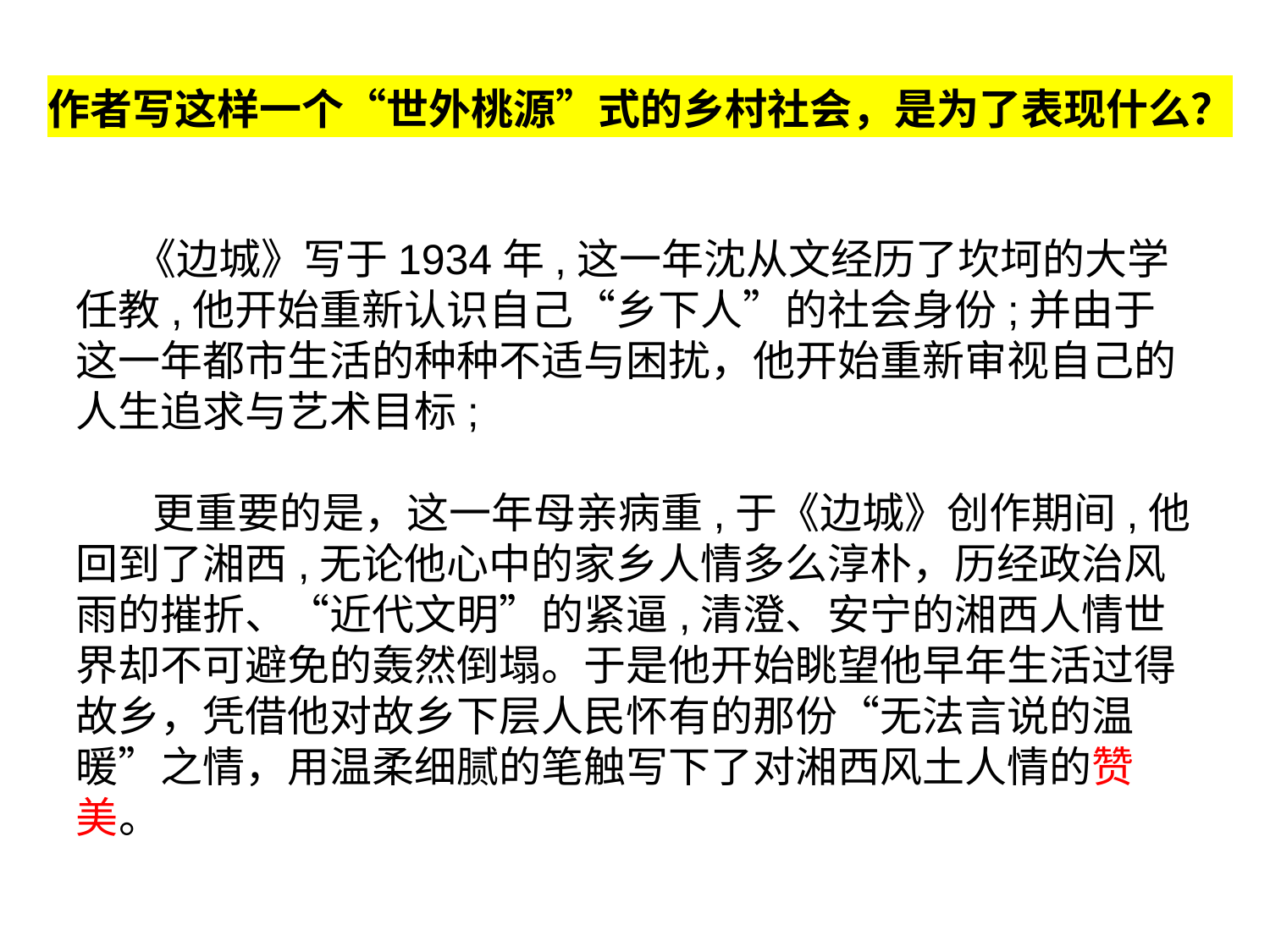

作者写这样一个“世外桃源”式的乡村社会，是为了表现什么？
     《边城》写于1934年,这一年沈从文经历了坎坷的大学任教,他开始重新认识自己“乡下人”的社会身份;并由于这一年都市生活的种种不适与困扰，他开始重新审视自己的人生追求与艺术目标;

       更重要的是，这一年母亲病重,于《边城》创作期间,他回到了湘西,无论他心中的家乡人情多么淳朴，历经政治风雨的摧折、“近代文明”的紧逼,清澄、安宁的湘西人情世界却不可避免的轰然倒塌。于是他开始眺望他早年生活过得故乡，凭借他对故乡下层人民怀有的那份“无法言说的温暖”之情，用温柔细腻的笔触写下了对湘西风土人情的赞美。